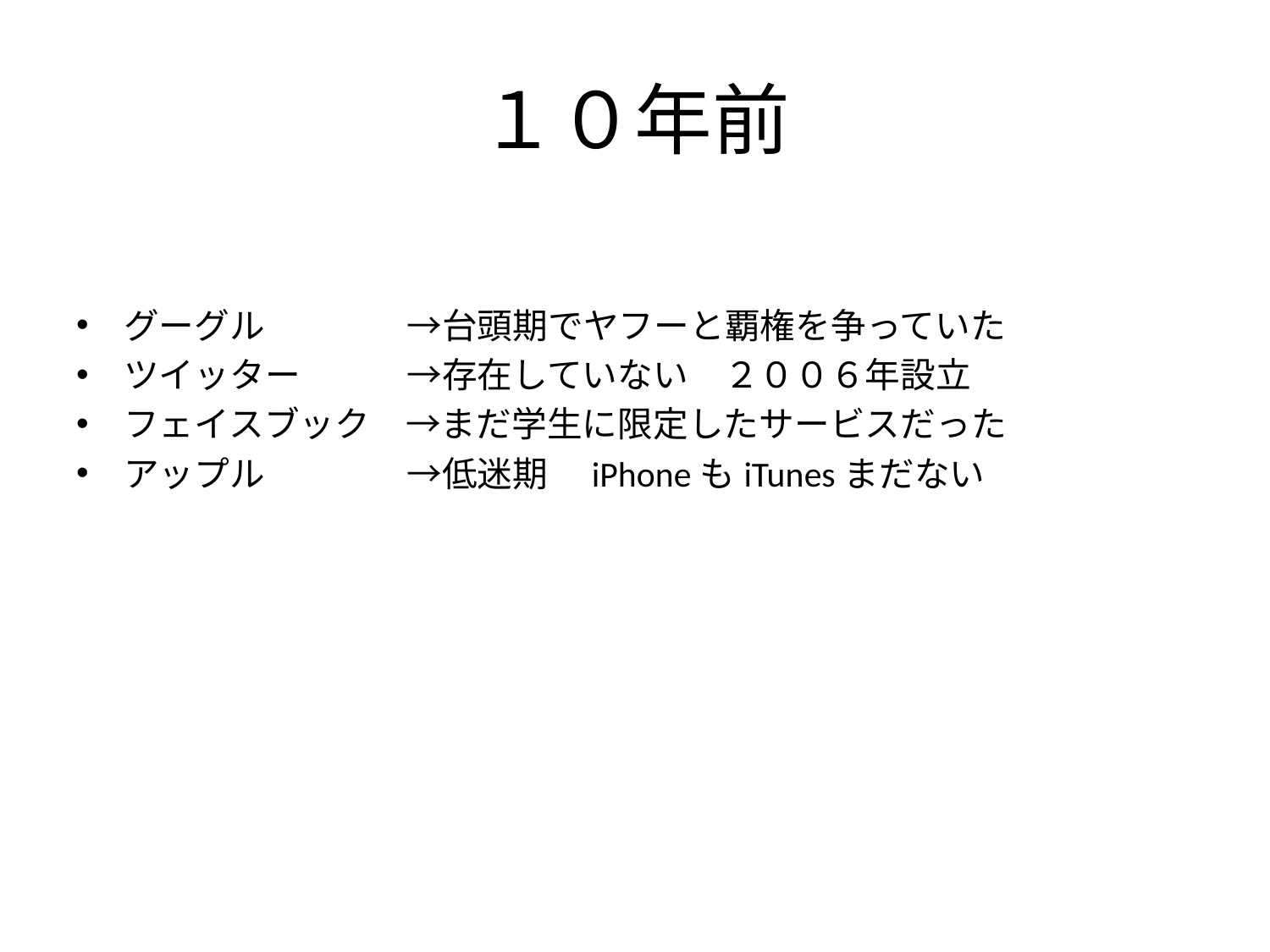

# １０年前

グーグル　　　　→台頭期でヤフーと覇権を争っていた
ツイッター　　　→存在していない　２００６年設立
フェイスブック　→まだ学生に限定したサービスだった
アップル　　　　→低迷期　iPhoneもiTunesまだない